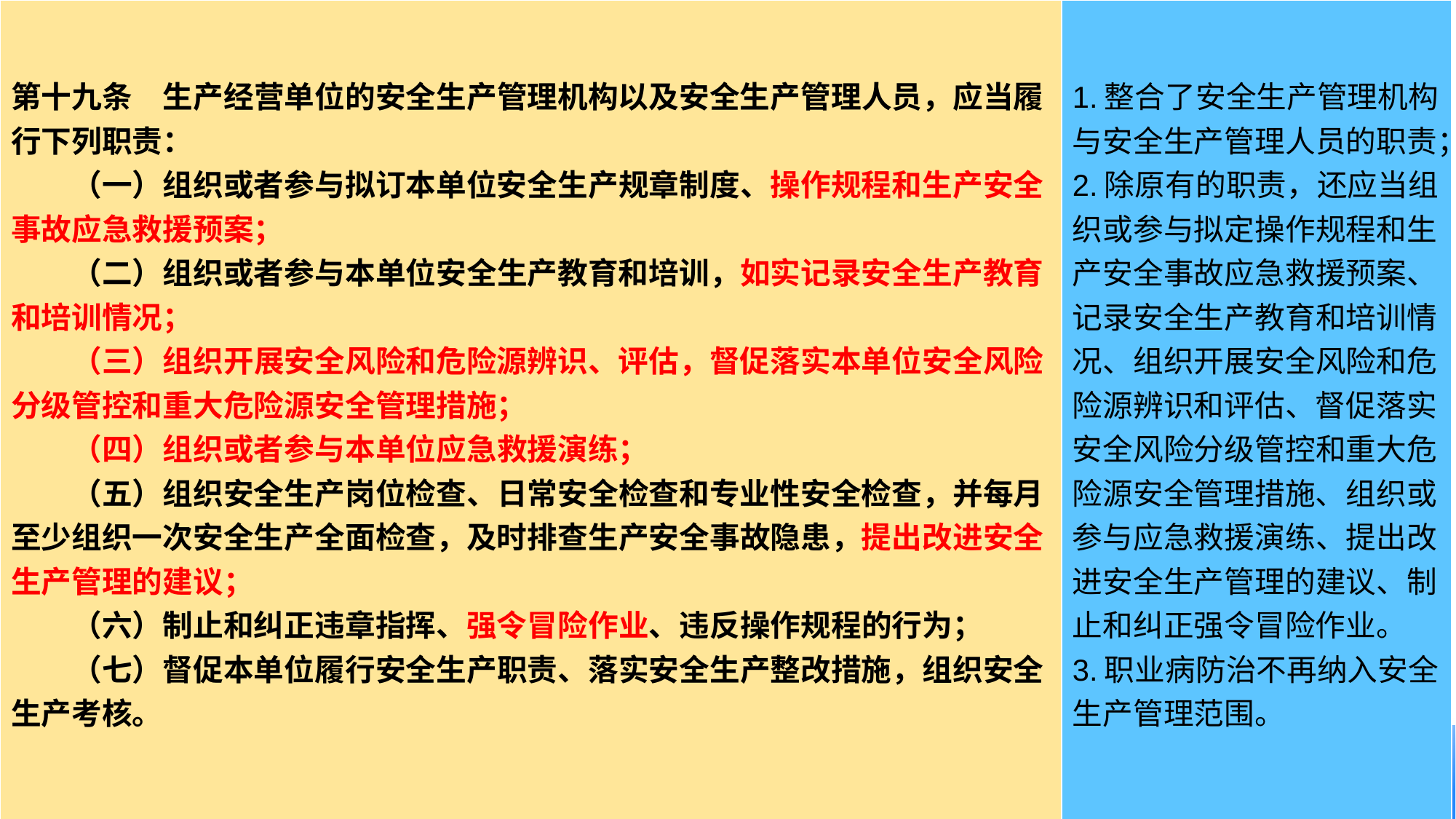

| 第十九条　生产经营单位的安全生产管理机构以及安全生产管理人员，应当履行下列职责： 　　（一）组织或者参与拟订本单位安全生产规章制度、操作规程和生产安全事故应急救援预案； 　　（二）组织或者参与本单位安全生产教育和培训，如实记录安全生产教育和培训情况； 　　（三）组织开展安全风险和危险源辨识、评估，督促落实本单位安全风险分级管控和重大危险源安全管理措施； 　　（四）组织或者参与本单位应急救援演练； 　　（五）组织安全生产岗位检查、日常安全检查和专业性安全检查，并每月至少组织一次安全生产全面检查，及时排查生产安全事故隐患，提出改进安全生产管理的建议； 　　（六）制止和纠正违章指挥、强令冒险作业、违反操作规程的行为； 　　（七）督促本单位履行安全生产职责、落实安全生产整改措施，组织安全生产考核。 | 1.整合了安全生产管理机构与安全生产管理人员的职责； 2.除原有的职责，还应当组织或参与拟定操作规程和生产安全事故应急救援预案、记录安全生产教育和培训情况、组织开展安全风险和危险源辨识和评估、督促落实安全风险分级管控和重大危险源安全管理措施、组织或参与应急救援演练、提出改进安全生产管理的建议、制止和纠正强令冒险作业。 3.职业病防治不再纳入安全生产管理范围。 |
| --- | --- |
#